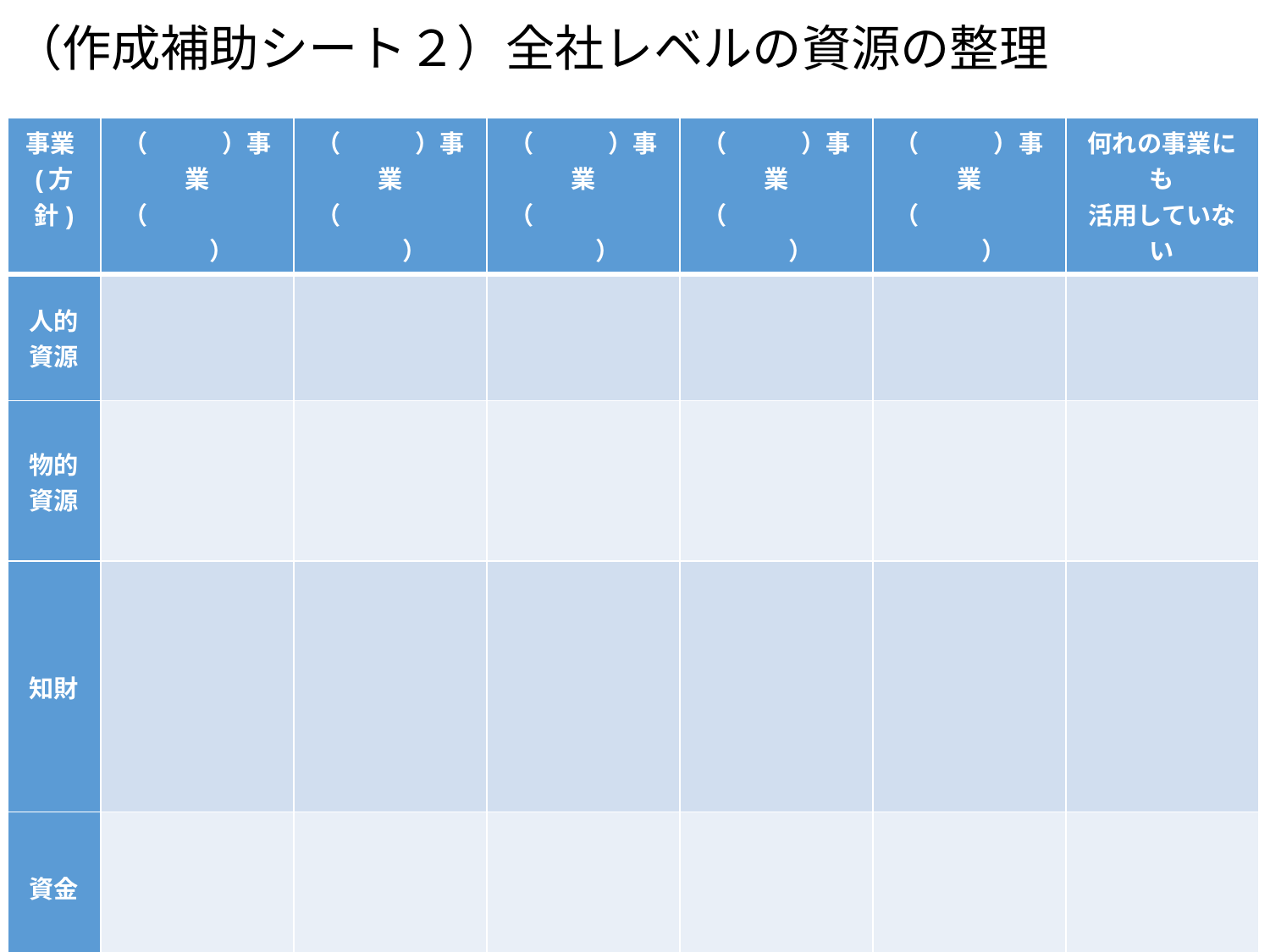

| 事業(方針) | （　　　）事業 （　　　　　　　） | （　　　）事業 （　　　　　　　） | （　　　）事業 （　　　　　　　） | （　　　）事業 （　　　　　　　） | （　　　）事業 （　　　　　　　） | 何れの事業にも 活用していない |
| --- | --- | --- | --- | --- | --- | --- |
| 人的資源 |  |  |  |  |  |  |
| 物的資源 |  |  |  |  |  |  |
| 知財 |  |  |  |  |  |  |
| 資金 |  |  |  |  |  |  |